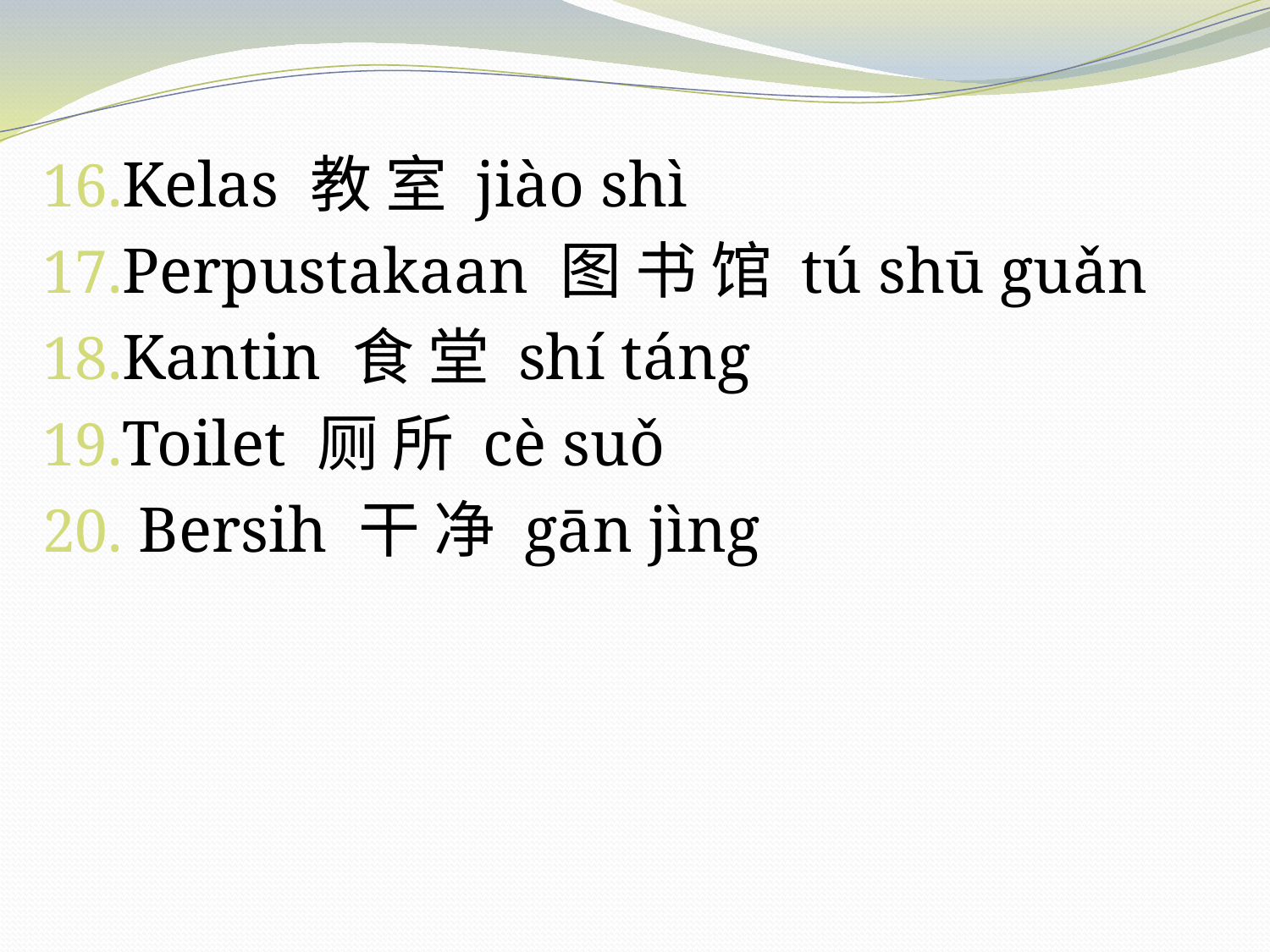

Kelas 教 室 jiào shì
Perpustakaan 图 书 馆 tú shū guǎn
Kantin 食 堂 shí táng
Toilet 厕 所 cè suǒ
 Bersih 干 净 gān jìng